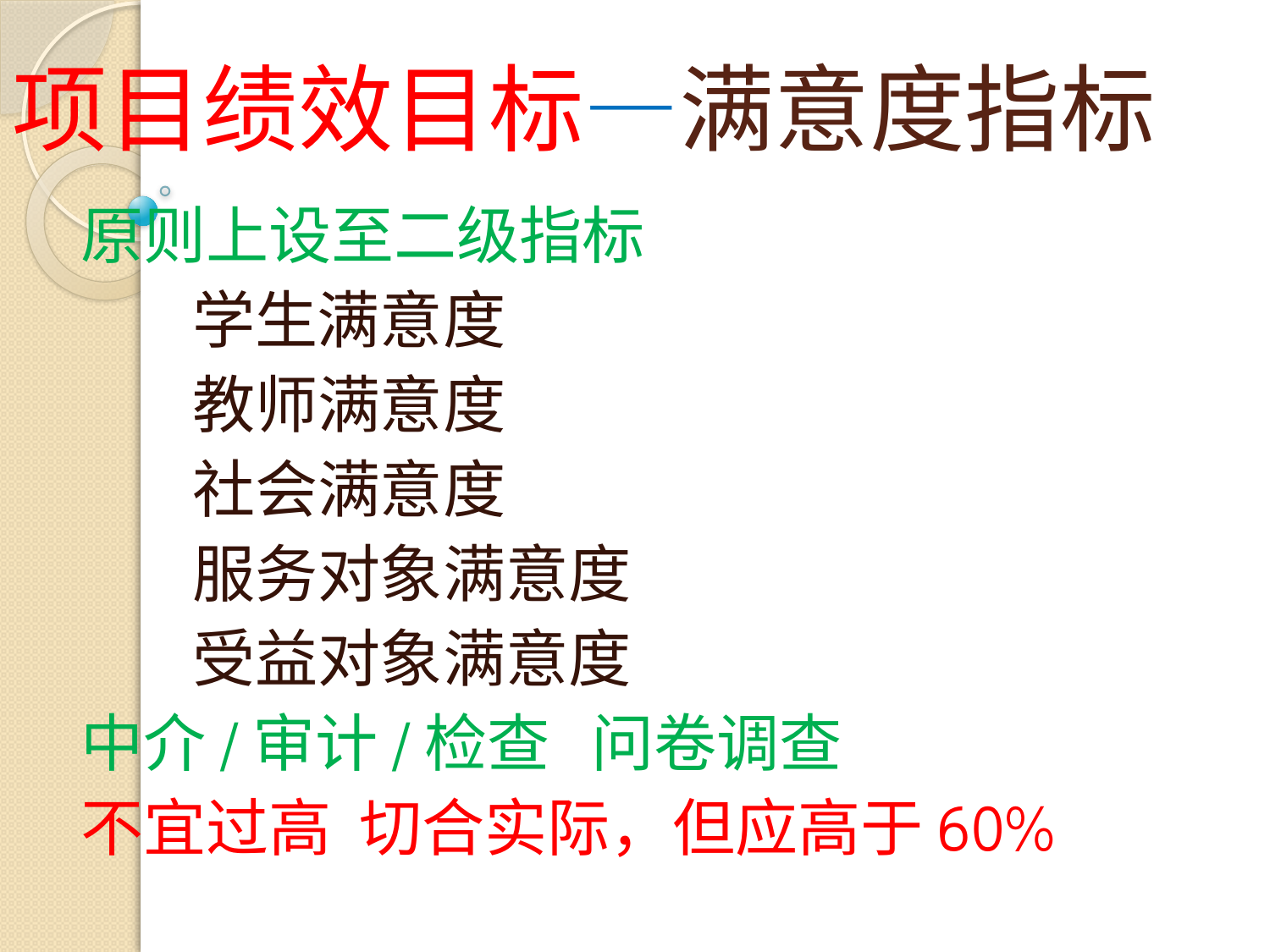

# 项目绩效目标—满意度指标
原则上设至二级指标
       学生满意度
       教师满意度
       社会满意度
       服务对象满意度
       受益对象满意度
中介/审计/检查   问卷调查
不宜过高  切合实际，但应高于60%